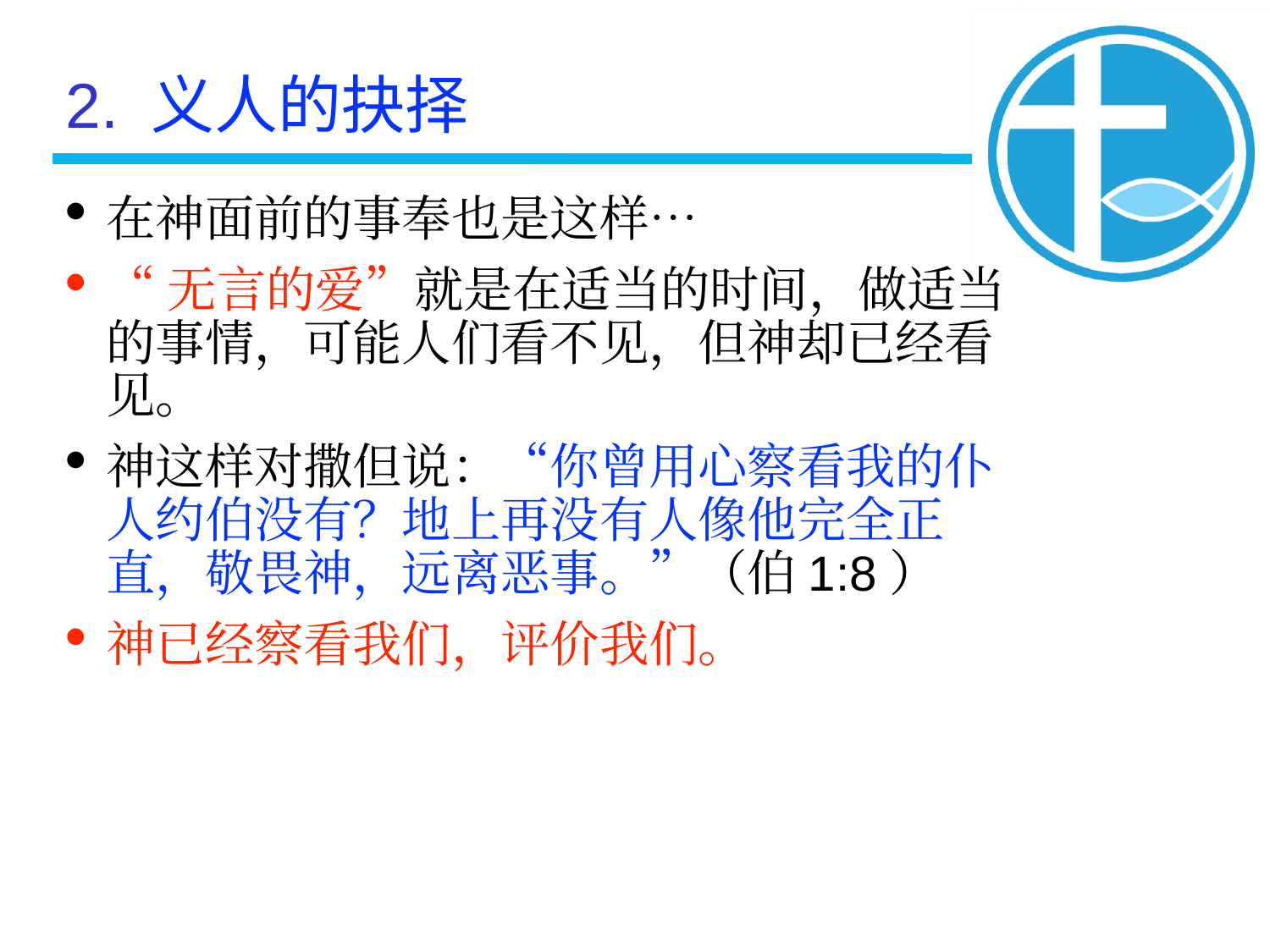

2. 义人的抉择
在神面前的事奉也是这样⋯
“无言的爱”就是在适当的时间，做适当的事情，可能人们看不见，但神却已经看见。
神这样对撒但说：“你曾用心察看我的仆人约伯没有？地上再没有人像他完全正直，敬畏神，远离恶事。”（伯1:8）
神已经察看我们，评价我们。